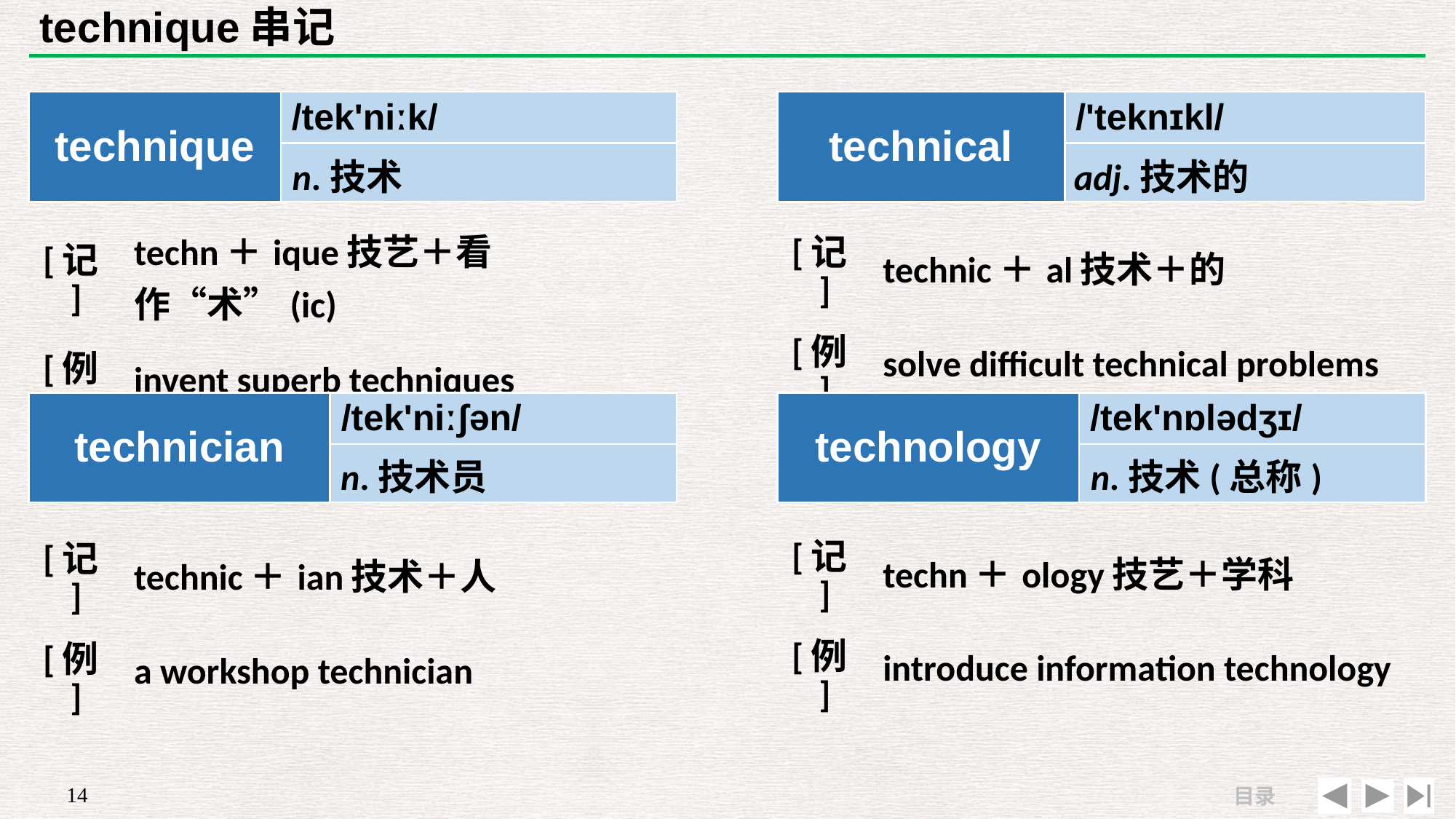

# technique串记

| technique | /tek'niːk/ |
| --- | --- |
|  |  |
| technical | /'teknɪkl/ |
| --- | --- |
|  |  |
n.技术
adj.技术的
| [记] | techn＋ique技艺＋看作“术”(ic) |
| --- | --- |
| [例] | invent superb techniques |
| [记] | technic＋al技术＋的 |
| --- | --- |
| [例] | solve difficult technical problems |
| technician | /tek'niːʃən/ |
| --- | --- |
|  |  |
| technology | /tek'nɒlədʒɪ/ |
| --- | --- |
|  |  |
n.技术员
n.技术(总称)
| [记] | techn＋ology技艺＋学科 |
| --- | --- |
| [例] | introduce information technology |
| [记] | technic＋ian技术＋人 |
| --- | --- |
| [例] | a workshop technician |